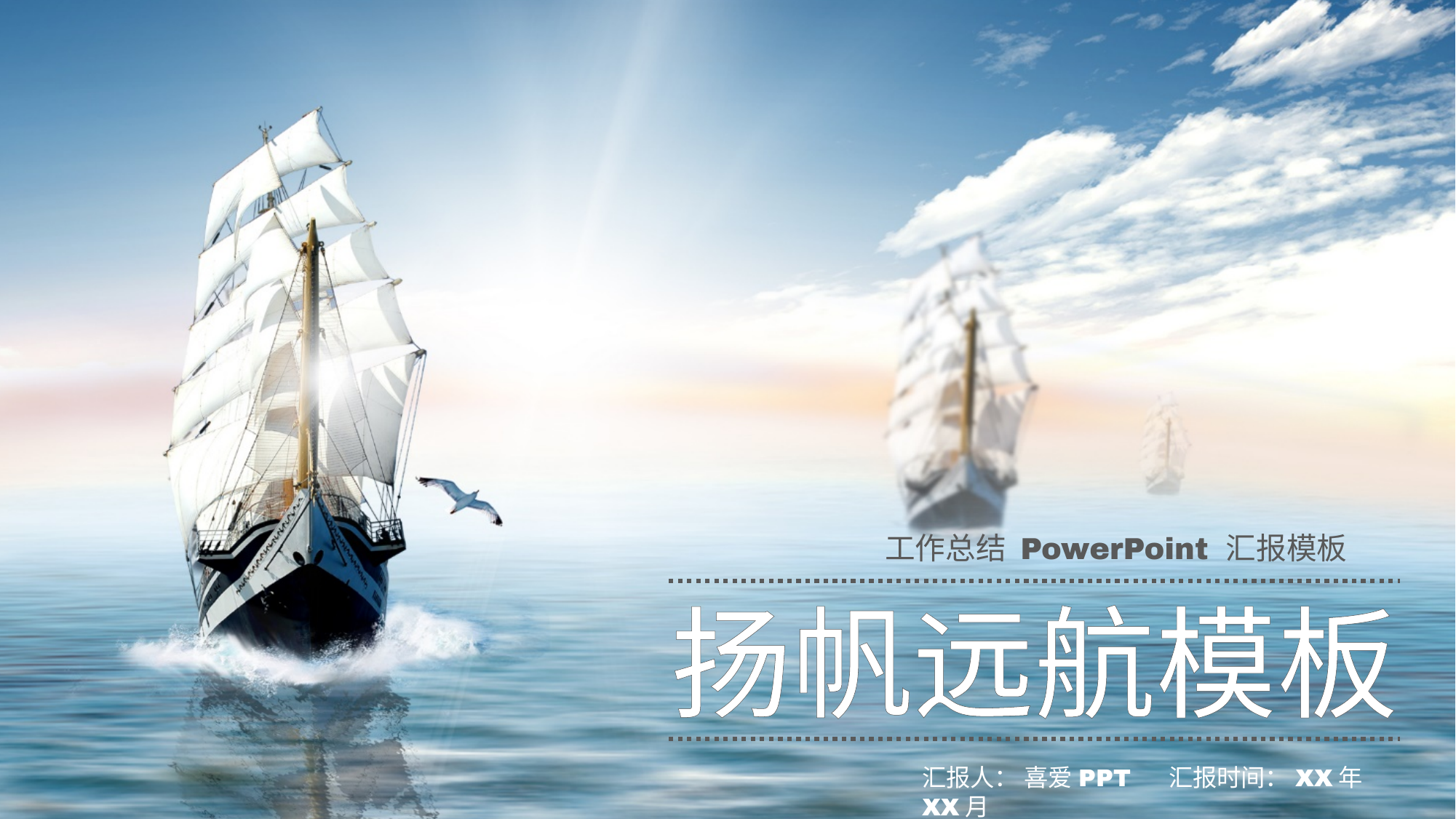

工作总结 PowerPoint 汇报模板
扬帆远航模板
汇报人： 喜爱PPT    汇报时间：XX年XX月